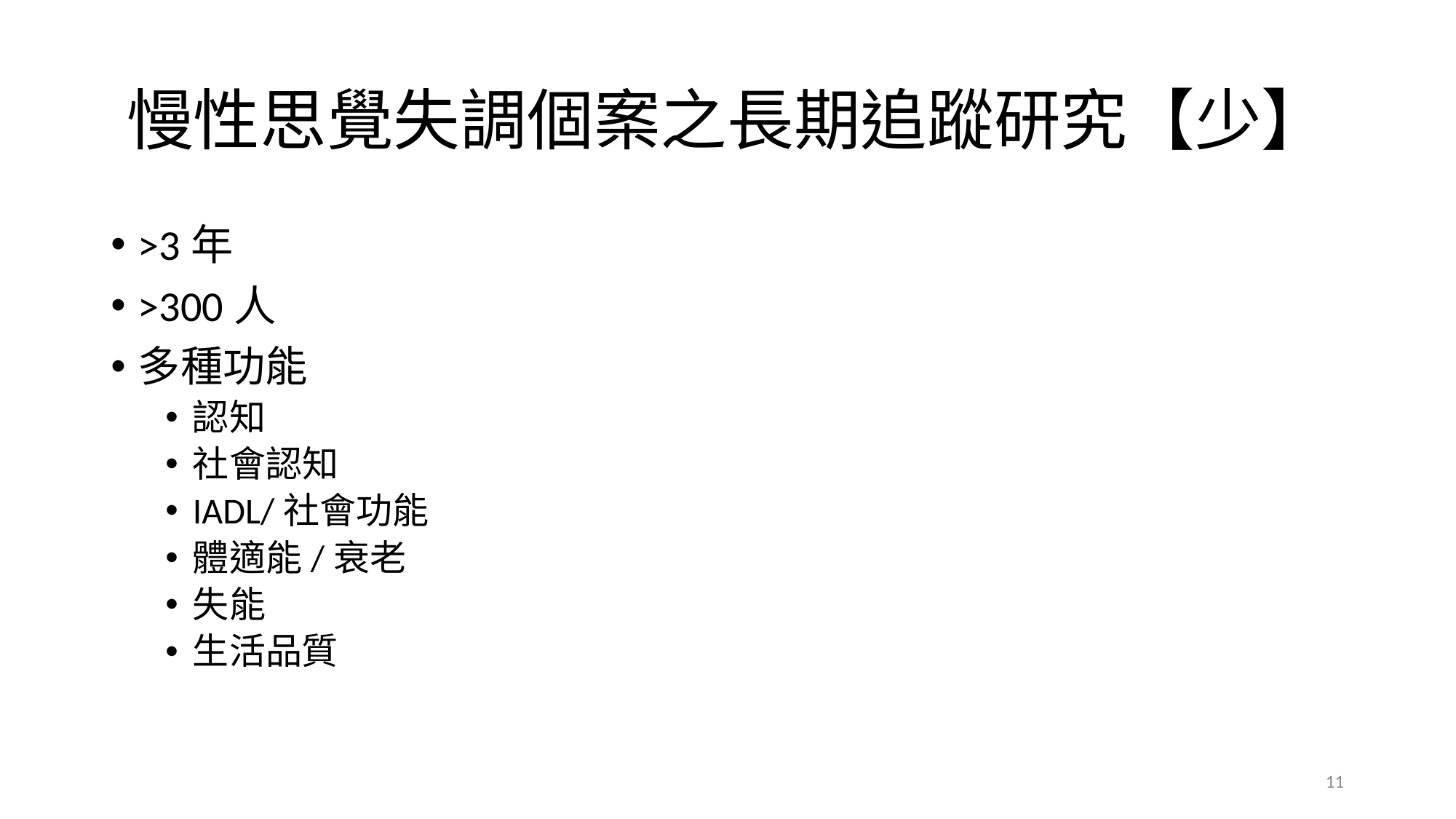

# 慢性思覺失調個案之長期追蹤研究【少】
>3年
>300人
多種功能
認知
社會認知
IADL/社會功能
體適能/衰老
失能
生活品質
11